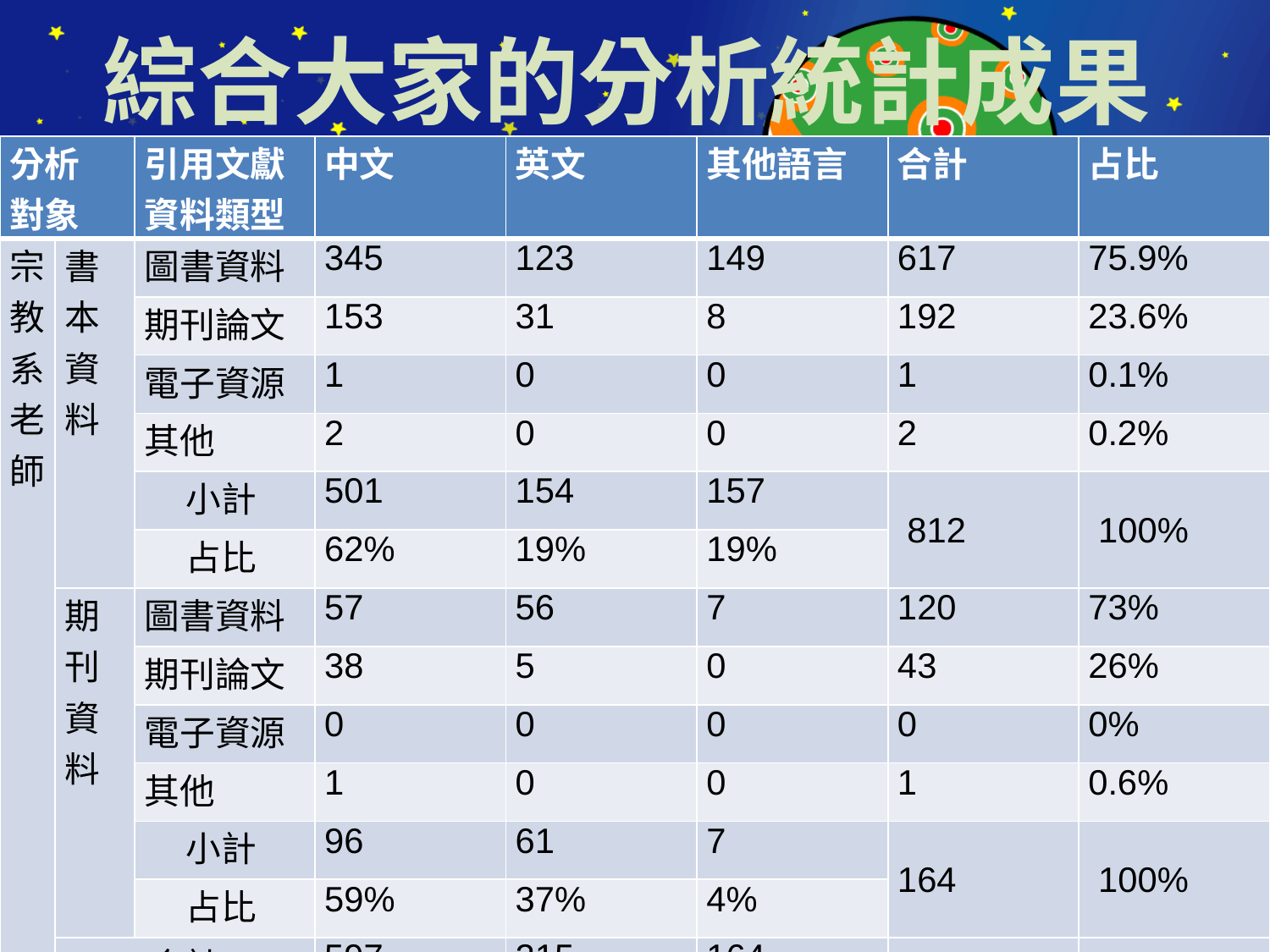

# 綜合大家的分析統計成果
| 分析 對象 |  | 引用文獻 資料類型 | 中文 | 英文 | 其他語言 | 合計 | 占比 |
| --- | --- | --- | --- | --- | --- | --- | --- |
| 宗教系老師 | 書 本 資 料 | 圖書資料 | 345 | 123 | 149 | 617 | 75.9% |
|  |  | 期刊論文 | 153 | 31 | 8 | 192 | 23.6% |
|  |  | 電子資源 | 1 | 0 | 0 | 1 | 0.1% |
|  |  | 其他 | 2 | 0 | 0 | 2 | 0.2% |
|  |  | 小計 | 501 | 154 | 157 | 812 | 100% |
|  |  | 占比 | 62% | 19% | 19% |  |  |
|  | 期刊 資 料 | 圖書資料 | 57 | 56 | 7 | 120 | 73% |
|  |  | 期刊論文 | 38 | 5 | 0 | 43 | 26% |
|  |  | 電子資源 | 0 | 0 | 0 | 0 | 0% |
|  |  | 其他 | 1 | 0 | 0 | 1 | 0.6% |
|  |  | 小計 | 96 | 61 | 7 | 164 | 100% |
|  |  | 占比 | 59% | 37% | 4% |  |  |
|  | 合計 |  | 597 | 215 | 164 | 976 | 100% |